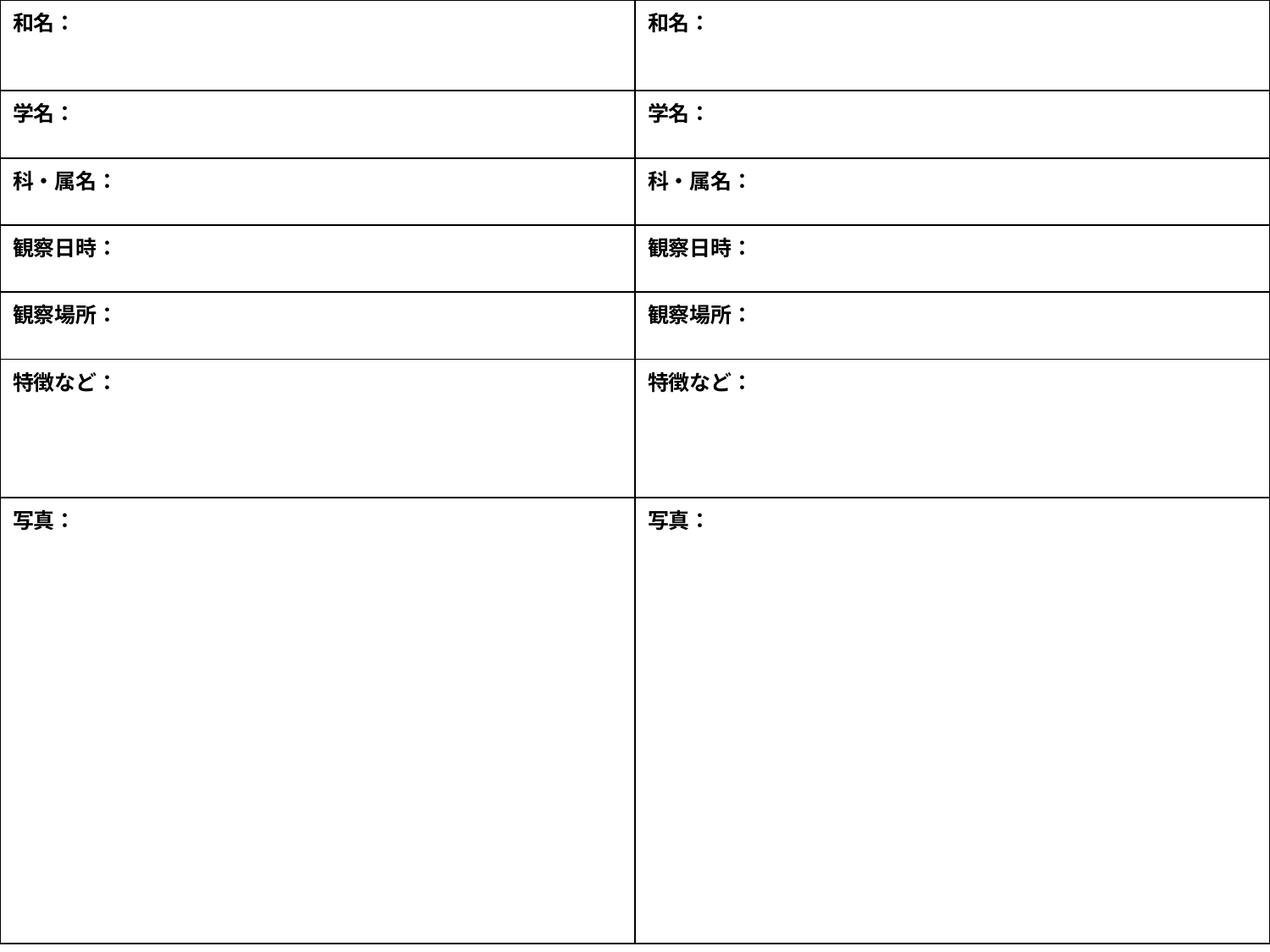

| 和名： | 和名： |
| --- | --- |
| 学名： | 学名： |
| 科・属名： | 科・属名： |
| 観察日時： | 観察日時： |
| 観察場所： | 観察場所： |
| 特徴など： | 特徴など： |
| 写真： | 写真： |